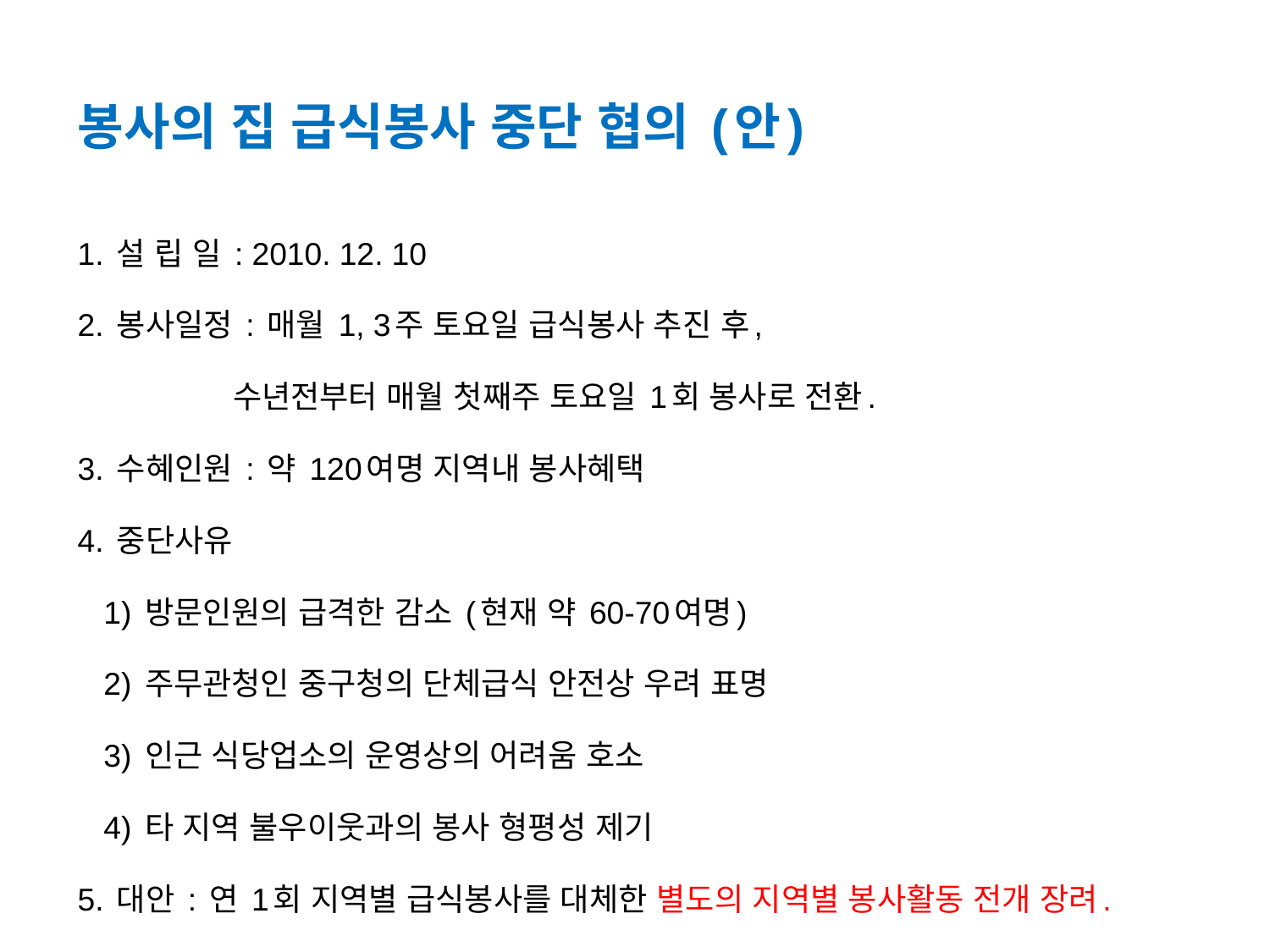

봉사의 집 급식봉사 중단 협의 (안)

1. 설 립 일 : 2010. 12. 10
2. 봉사일정 : 매월 1, 3주 토요일 급식봉사 추진 후,
                 수년전부터 매월 첫째주 토요일 1회 봉사로 전환.
3. 수혜인원 : 약 120여명 지역내 봉사혜택
4. 중단사유
   1) 방문인원의 급격한 감소 (현재 약 60-70여명)
   2) 주무관청인 중구청의 단체급식 안전상 우려 표명
   3) 인근 식당업소의 운영상의 어려움 호소
   4) 타 지역 불우이웃과의 봉사 형평성 제기
5. 대안 : 연 1회 지역별 급식봉사를 대체한 별도의 지역별 봉사활동 전개 장려.